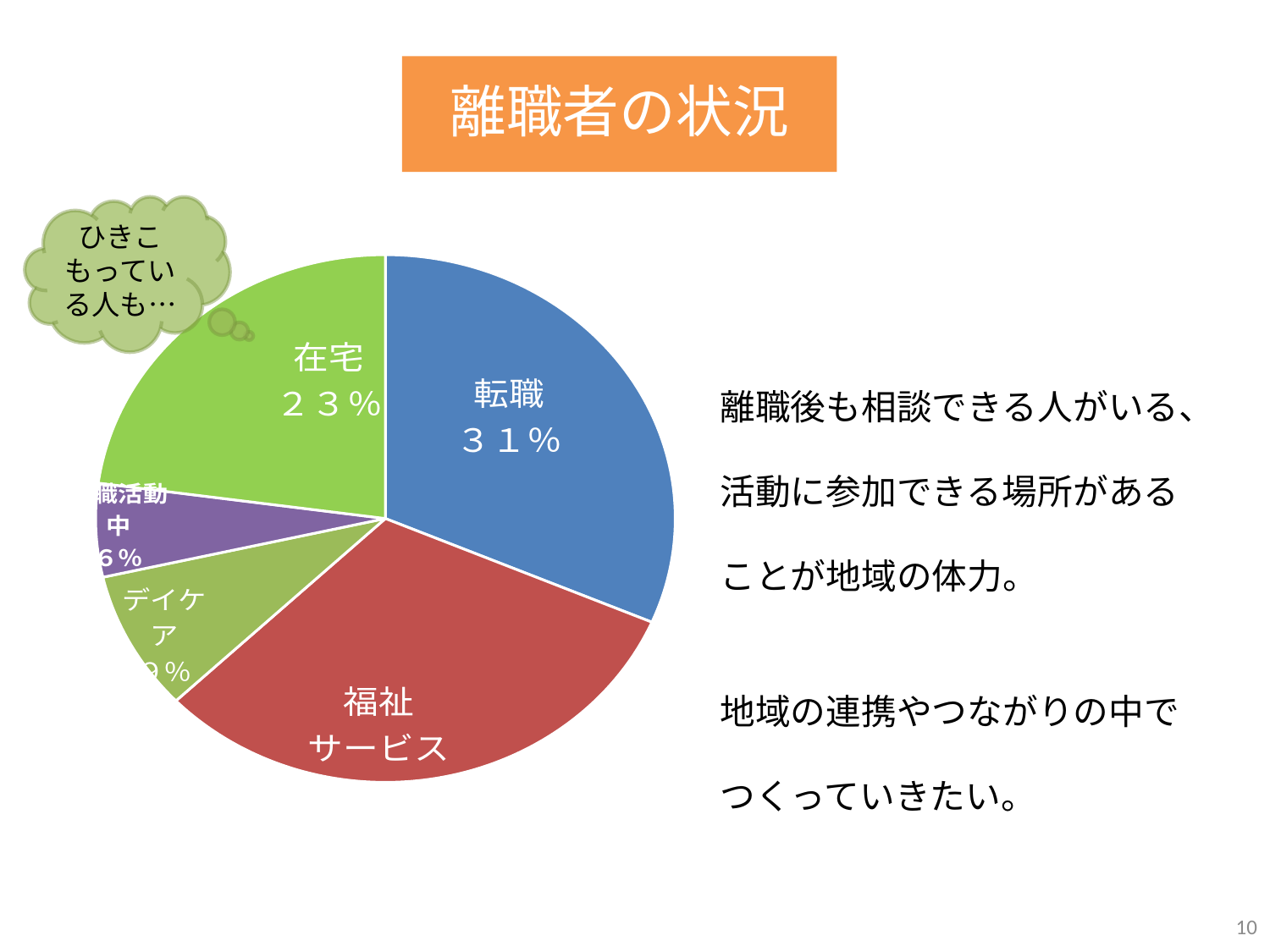

離職者の状況
ひきこもっている人も…

### Chart

| Category |  |
|---|---|
離職後も相談できる人がいる、
活動に参加できる場所がある
ことが地域の体力。

地域の連携やつながりの中で
つくっていきたい。
10